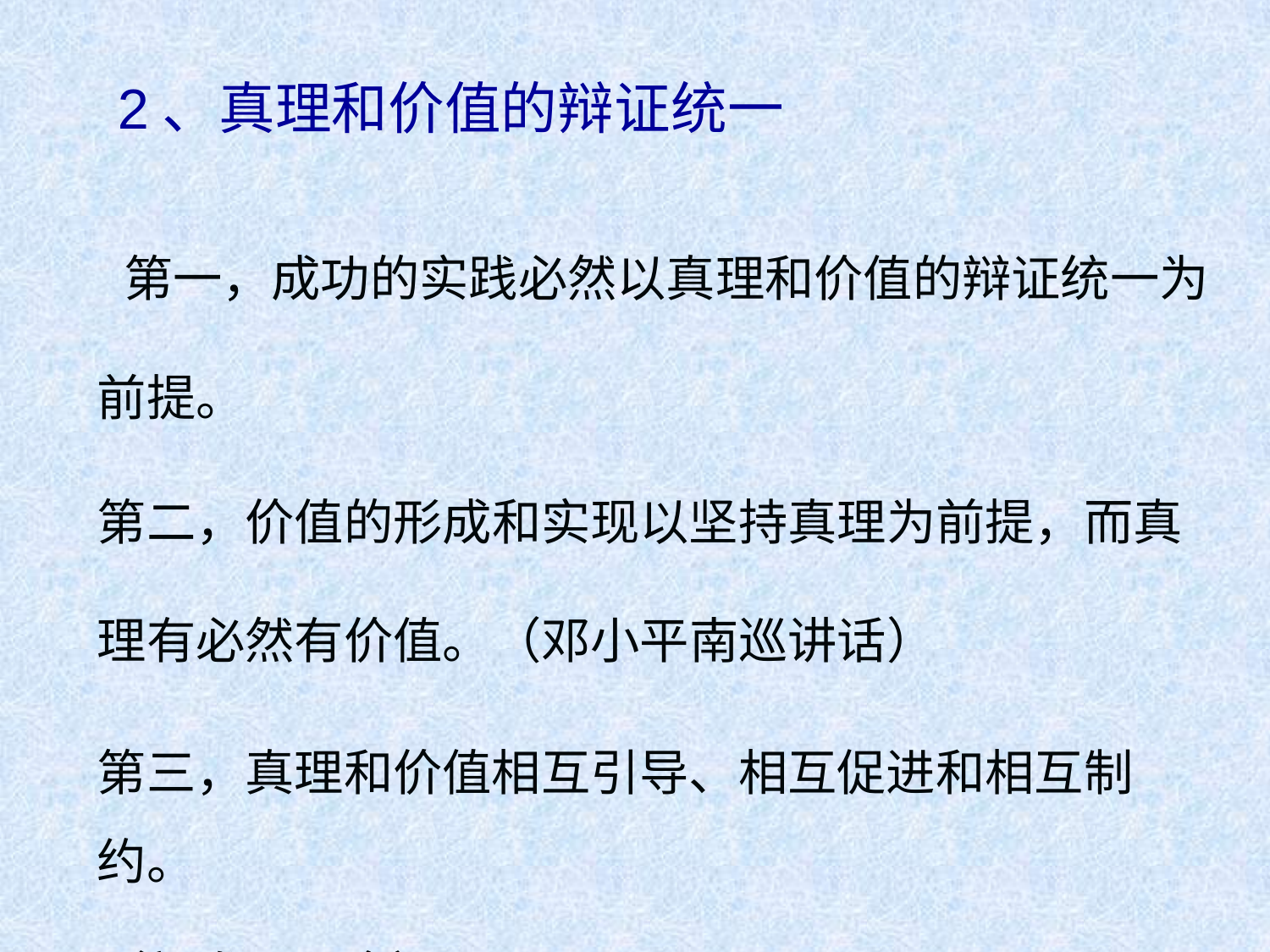

2、真理和价值的辩证统一
 第一，成功的实践必然以真理和价值的辩证统一为前提。
第二，价值的形成和实现以坚持真理为前提，而真理有必然有价值。（邓小平南巡讲话）
第三，真理和价值相互引导、相互促进和相互制约。
（新发展理念）